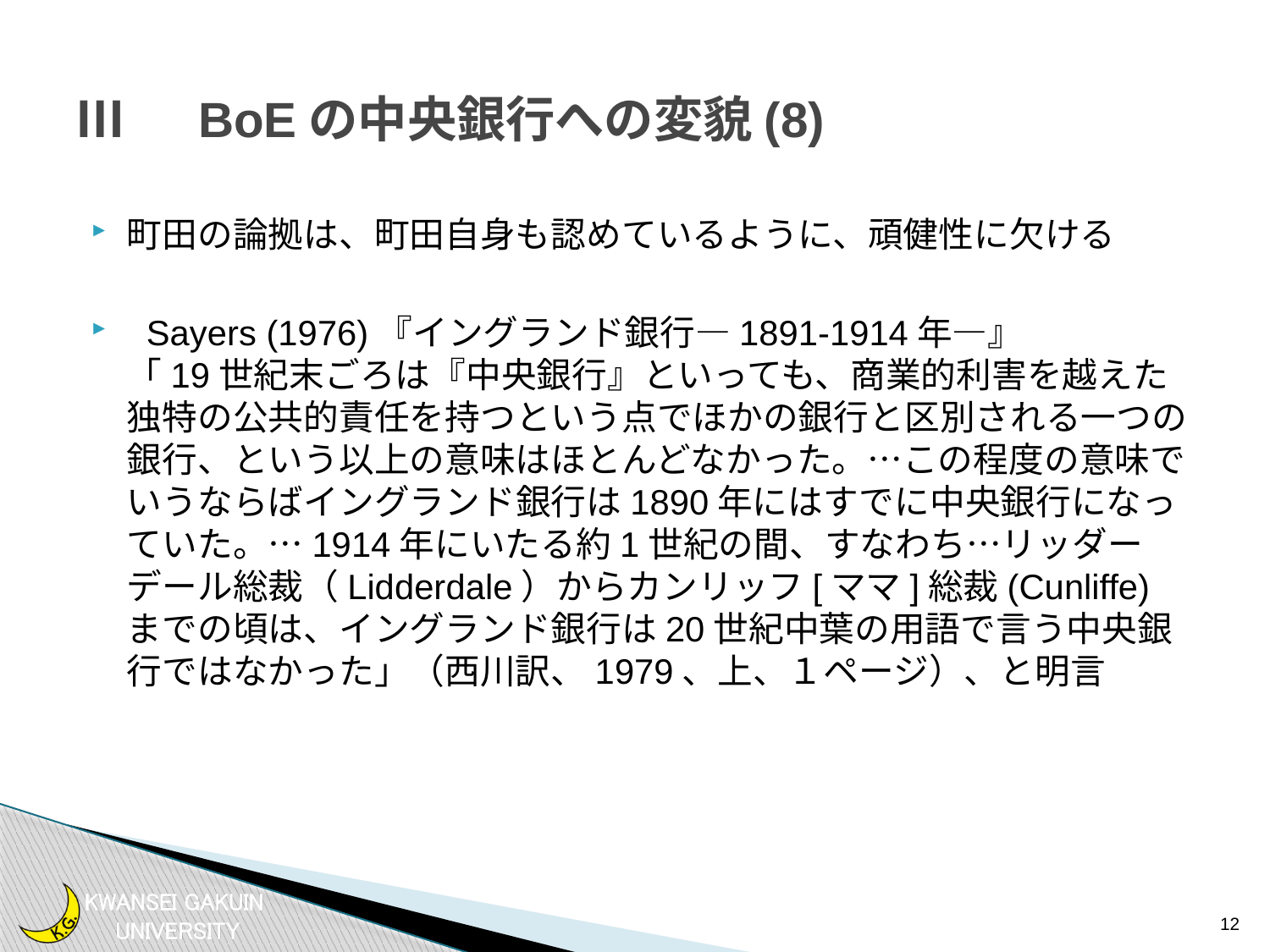

# Ⅲ　BoEの中央銀行への変貌(8)
町田の論拠は、町田自身も認めているように、頑健性に欠ける

  Sayers (1976)『イングランド銀行―1891-1914年―』
「19世紀末ごろは『中央銀行』といっても、商業的利害を越えた独特の公共的責任を持つという点でほかの銀行と区別される一つの銀行、という以上の意味はほとんどなかった。…この程度の意味でいうならばイングランド銀行は1890年にはすでに中央銀行になっていた。…1914年にいたる約1世紀の間、すなわち…リッダーデール総裁（Lidderdale）からカンリッフ[ママ]総裁(Cunliffe)までの頃は、イングランド銀行は20世紀中葉の用語で言う中央銀行ではなかった」（西川訳、1979、上、１ページ）、と明言
12